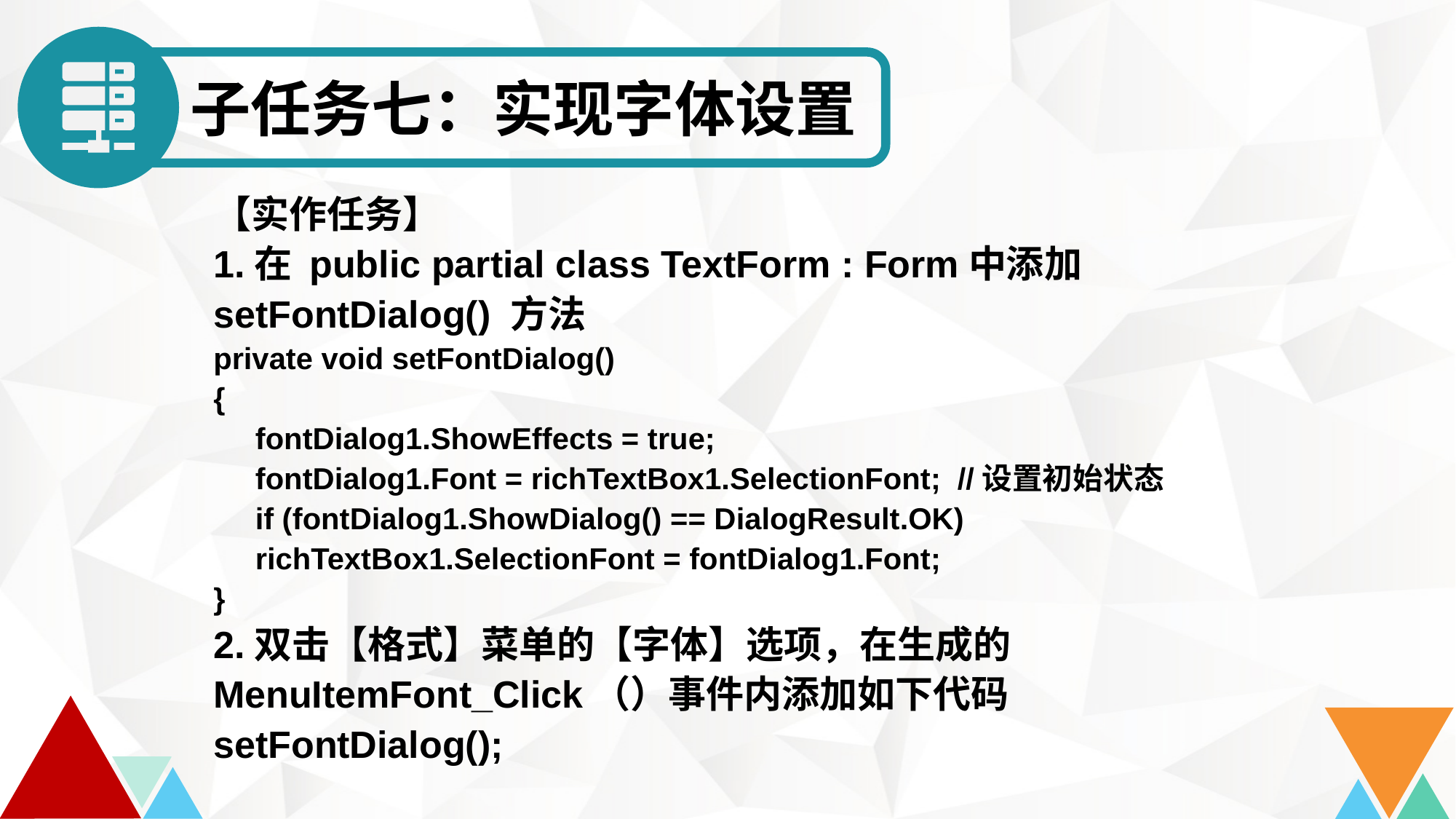

子任务七：实现字体设置
【实作任务】
1.在 public partial class TextForm : Form中添加setFontDialog() 方法
private void setFontDialog()
{
     fontDialog1.ShowEffects = true;
     fontDialog1.Font = richTextBox1.SelectionFont;  //设置初始状态
     if (fontDialog1.ShowDialog() == DialogResult.OK)
     richTextBox1.SelectionFont = fontDialog1.Font;
}
2.双击【格式】菜单的【字体】选项，在生成的MenuItemFont_Click（）事件内添加如下代码
setFontDialog();